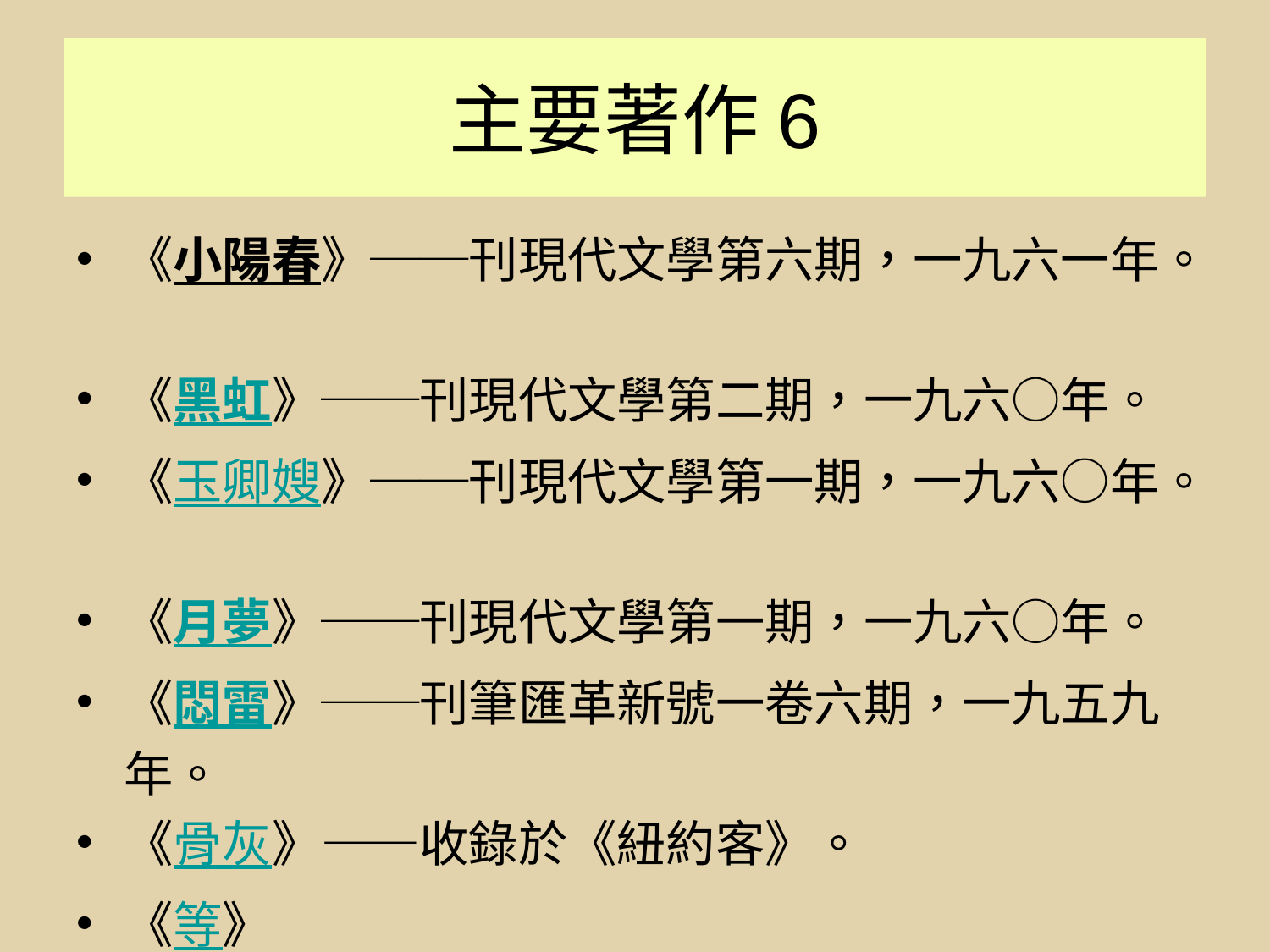

# 主要著作6
《小陽春》──刊現代文學第六期，一九六一年。
《黑虹》──刊現代文學第二期，一九六○年。
《玉卿嫂》──刊現代文學第一期，一九六○年。
《月夢》──刊現代文學第一期，一九六○年。
《悶雷》──刊筆匯革新號一卷六期，一九五九年。
《骨灰》——收錄於《紐約客》。
《等》